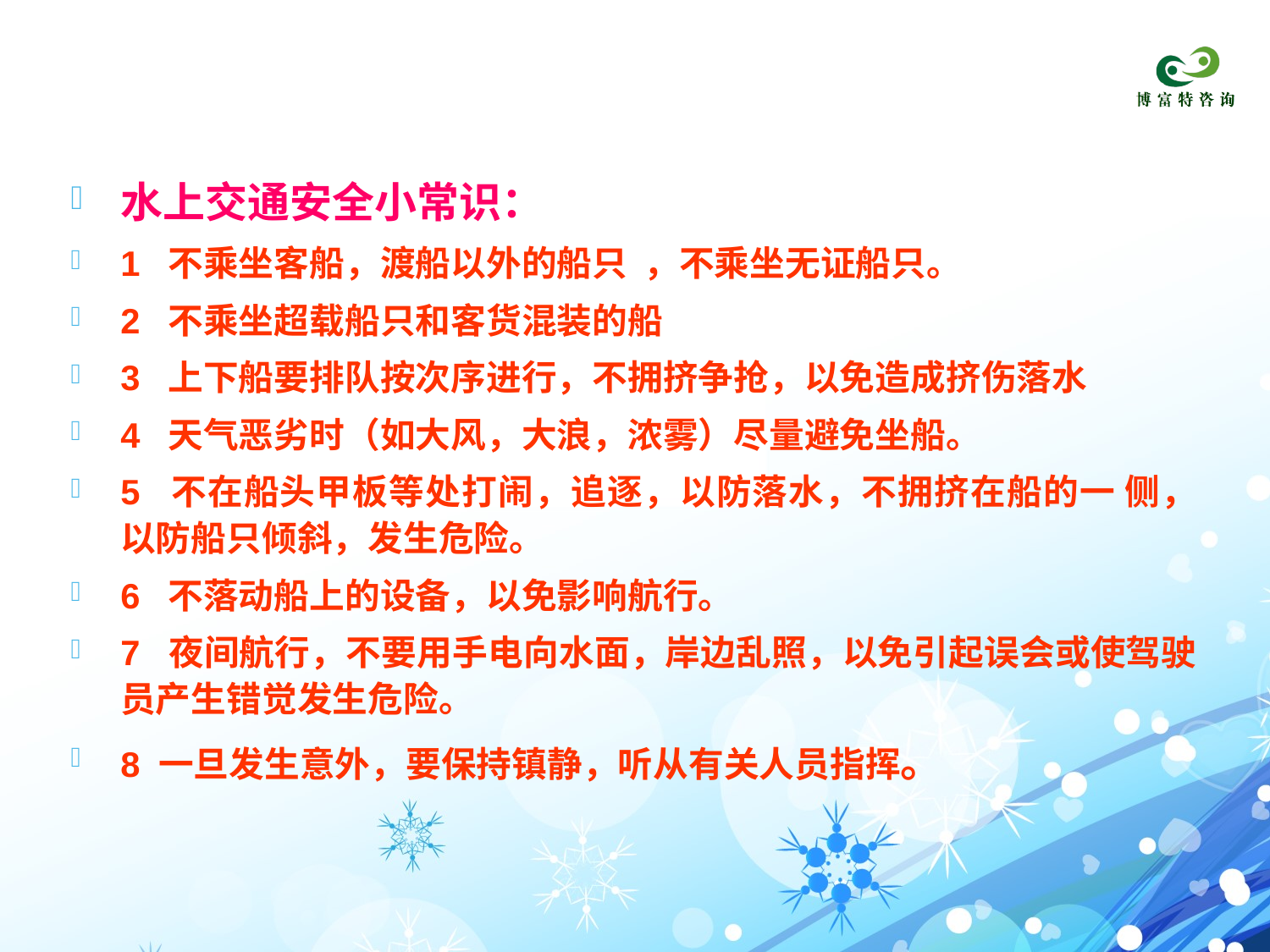

#
水上交通安全小常识：
1  不乘坐客船，渡船以外的船只  ，不乘坐无证船只。
2  不乘坐超载船只和客货混装的船
3  上下船要排队按次序进行，不拥挤争抢，以免造成挤伤落水
4  天气恶劣时（如大风，大浪，浓雾）尽量避免坐船。
5  不在船头甲板等处打闹，追逐，以防落水，不拥挤在船的一 侧，以防船只倾斜，发生危险。
6  不落动船上的设备，以免影响航行。
7  夜间航行，不要用手电向水面，岸边乱照，以免引起误会或使驾驶员产生错觉发生危险。
8 一旦发生意外，要保持镇静，听从有关人员指挥。